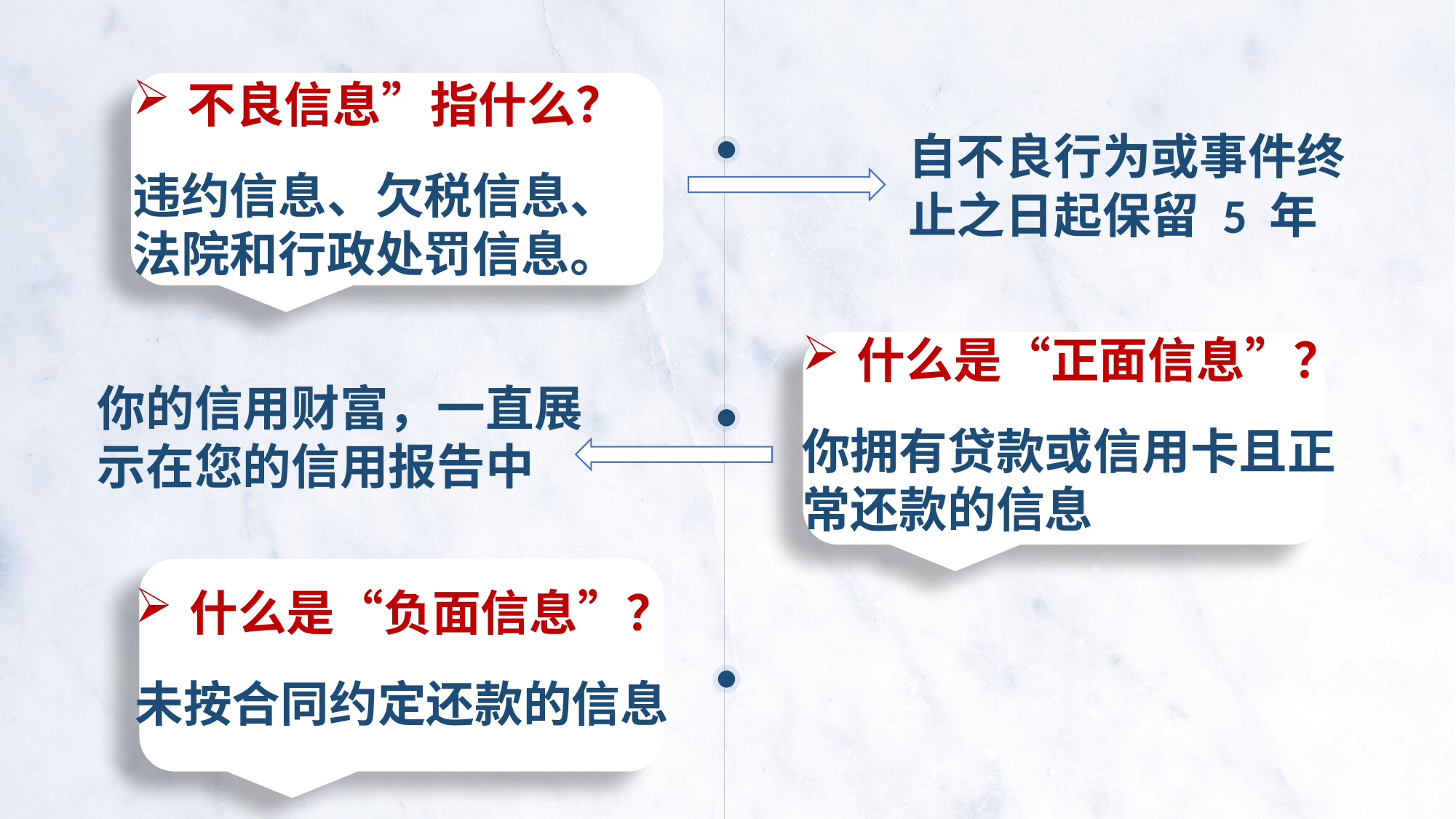

不良信息”指什么？
违约信息、欠税信息、法院和行政处罚信息。

自不良行为或事件终止之日起保留 5 年

什么是“正面信息”？
你拥有贷款或信用卡且正常还款的信息

你的信用财富，一直展示在您的信用报告中

什么是“负面信息”？
未按合同约定还款的信息